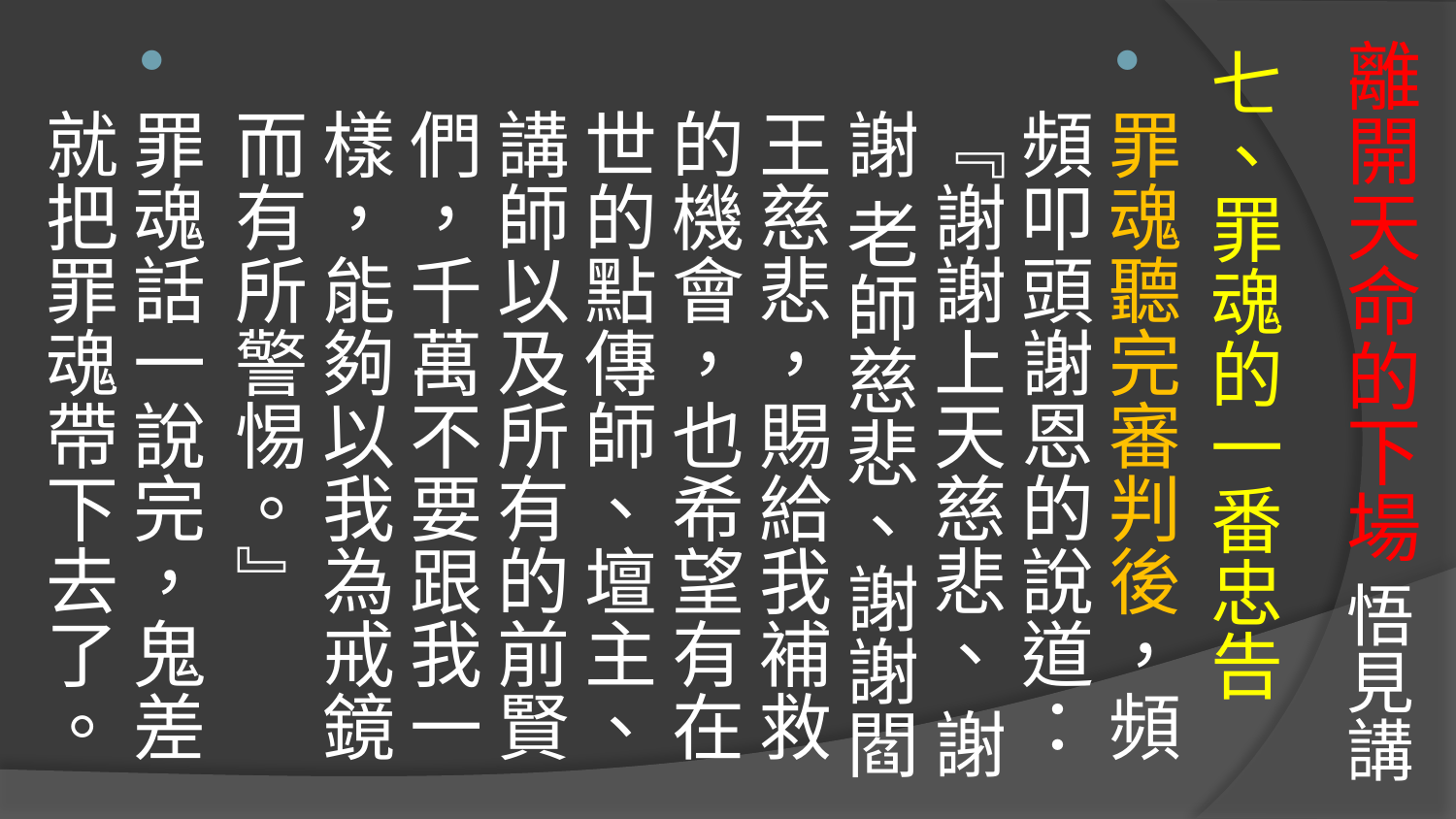

七、罪魂的一番忠告
罪魂聽完審判後，頻頻叩頭謝恩的說道：『謝謝上天慈悲、 謝謝 老師慈悲、謝謝閻王慈悲，賜給我補救的機會，也希望有在世的點傳師、壇主、講師以及所有的前賢們，千萬不要跟我一樣，能夠以我為戒鏡而有所警惕。』
罪魂話一說完，鬼差就把罪魂帶下去了。
# 離開天命的下場 悟見講